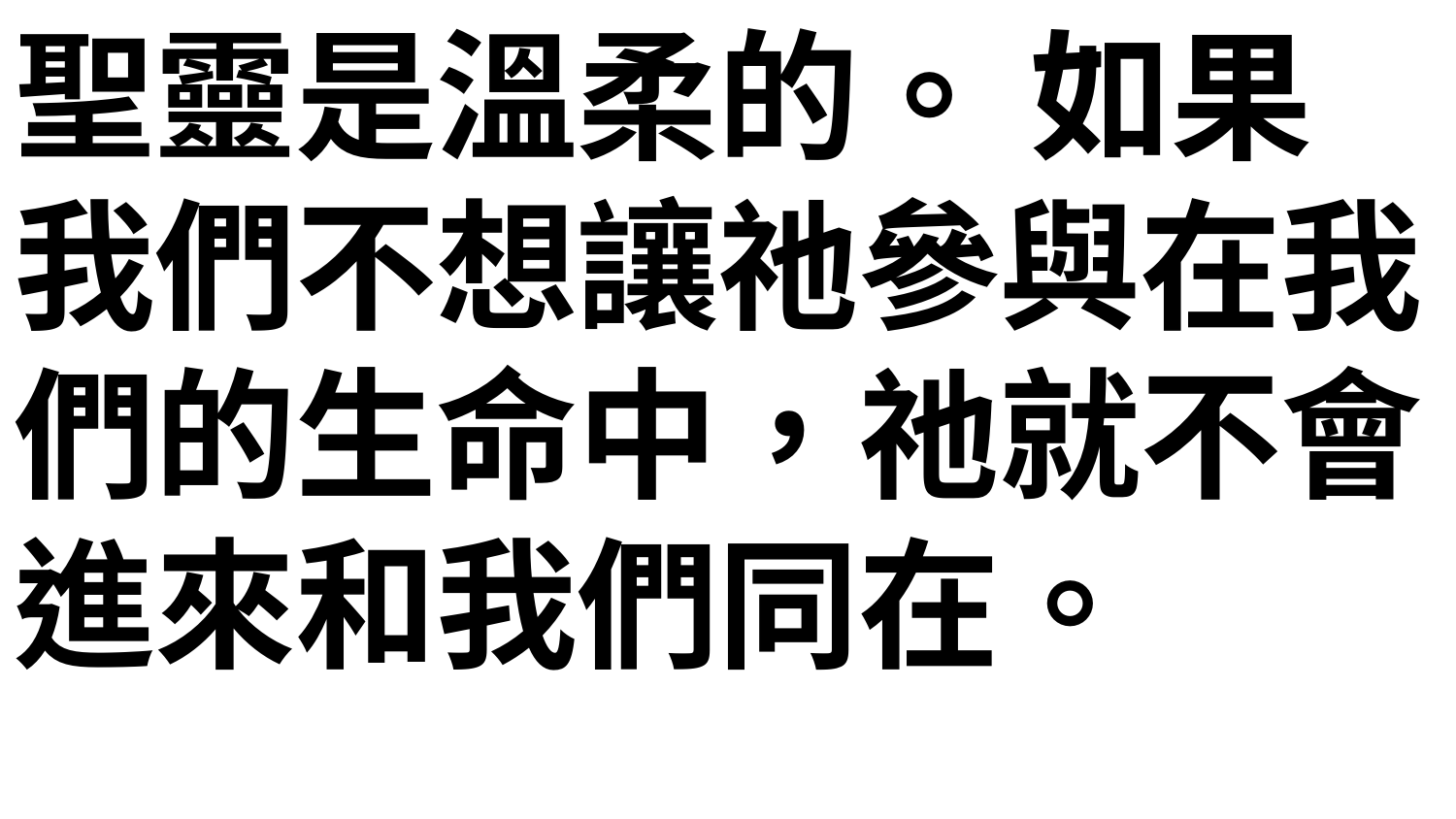

聖靈是溫柔的。 如果我們不想讓祂參與在我們的生命中，祂就不會進來和我們同在。